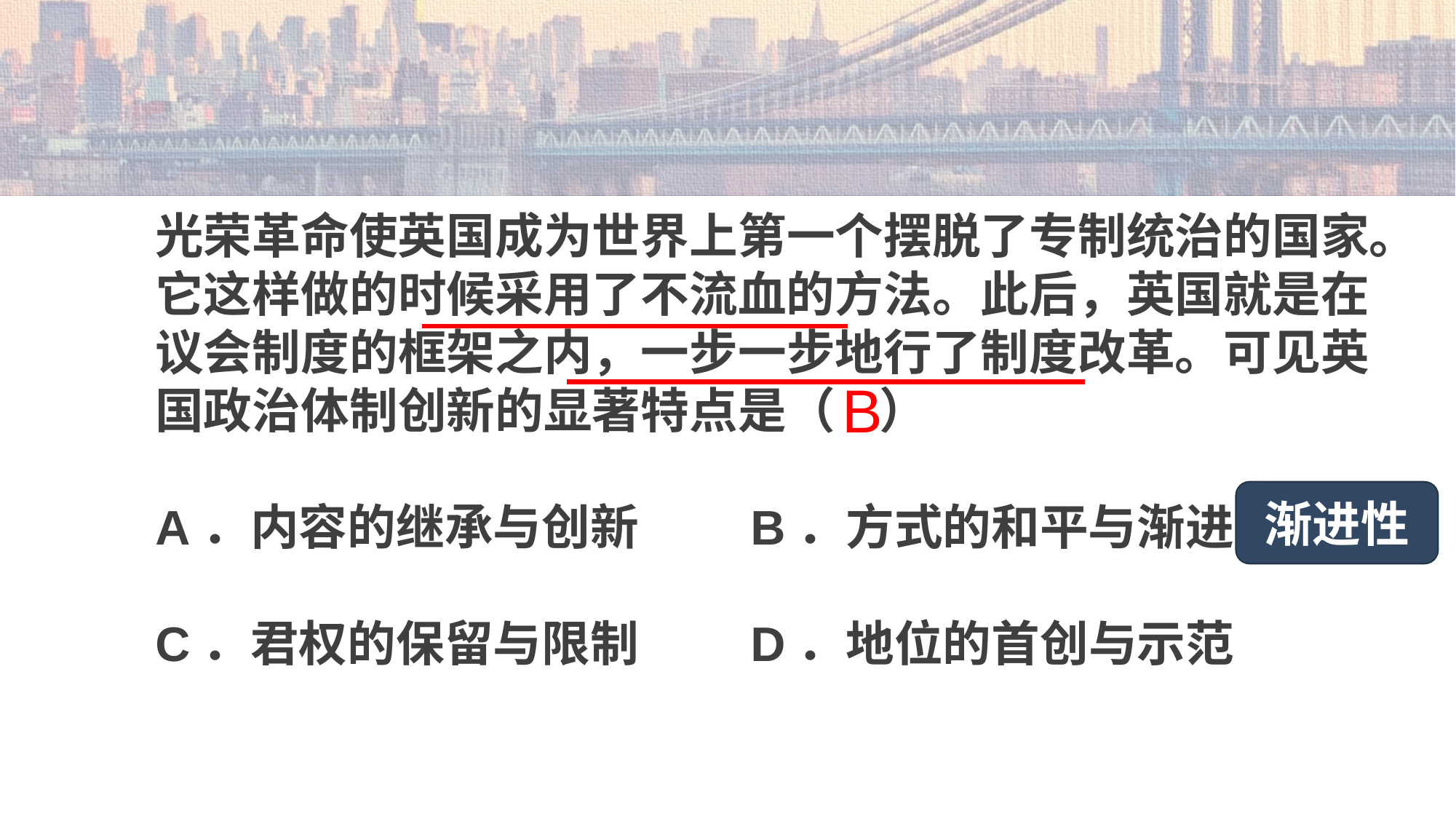

光荣革命使英国成为世界上第一个摆脱了专制统治的国家。它这样做的时候采用了不流血的方法。此后，英国就是在议会制度的框架之内，一步一步地行了制度改革。可见英国政治体制创新的显著特点是（    ）

A．内容的继承与创新         B．方式的和平与渐进

C．君权的保留与限制         D．地位的首创与示范
B
渐进性
39